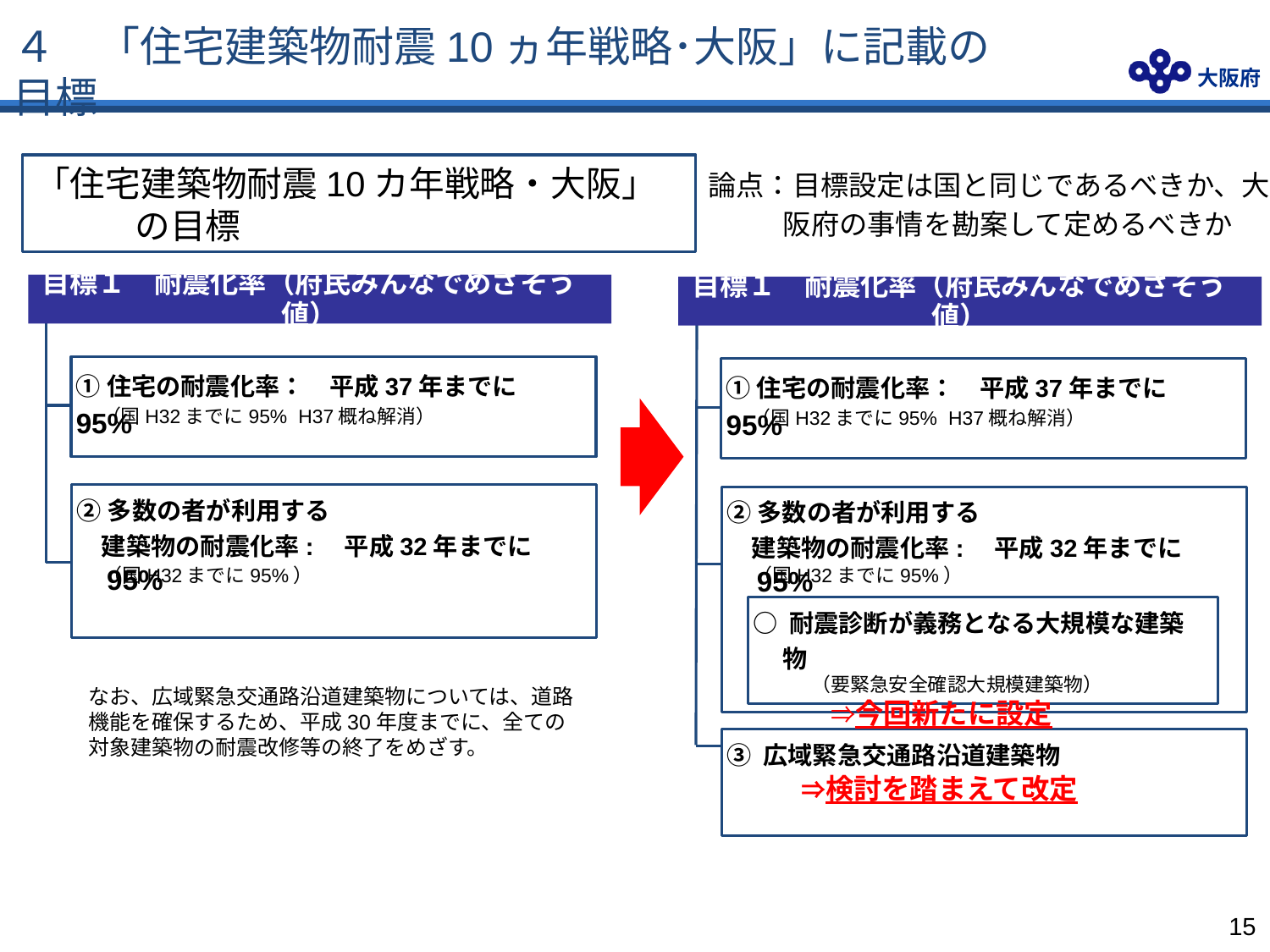

# ４　「住宅建築物耐震10ヵ年戦略･大阪」に記載の目標
「住宅建築物耐震10カ年戦略・大阪」の目標
論点：目標設定は国と同じであるべきか、大阪府の事情を勘案して定めるべきか
目標１　耐震化率（府民みんなでめざそう値）
目標１　耐震化率（府民みんなでめざそう値）
①住宅の耐震化率：　平成37年までに　95%
①住宅の耐震化率：　平成37年までに　95%

（国H32までに95%  H37概ね解消）
（国H32までに95%  H37概ね解消）
②多数の者が利用する
　建築物の耐震化率:　平成32年までに95%
②多数の者が利用する
　建築物の耐震化率:　平成32年までに95%
（国H32までに95%）
（国H32までに95%）
○ 耐震診断が義務となる大規模な建築物
　　　（要緊急安全確認大規模建築物）
　　　　⇒今回新たに設定
なお、広域緊急交通路沿道建築物については、道路機能を確保するため、平成30年度までに、全ての対象建築物の耐震改修等の終了をめざす。
③ 広域緊急交通路沿道建築物
　　　⇒検討を踏まえて改定
15